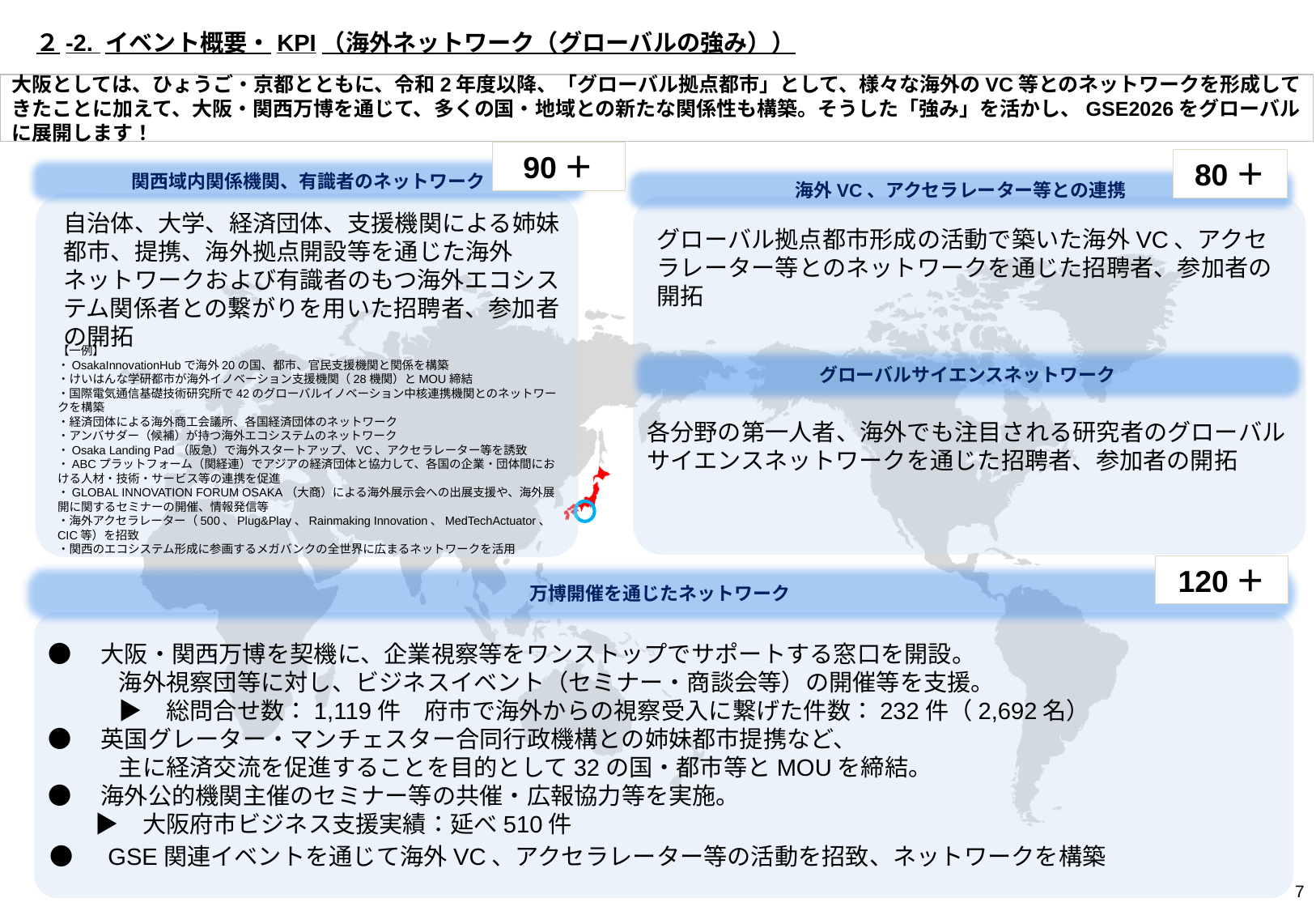

# ２-2. イベント概要・KPI（海外ネットワーク（グローバルの強み））

大阪としては、ひょうご・京都とともに、令和2年度以降、「グローバル拠点都市」として、様々な海外のVC等とのネットワークを形成してきたことに加えて、大阪・関西万博を通じて、多くの国・地域との新たな関係性も構築。そうした「強み」を活かし、GSE2026をグローバルに展開します！
90＋
80＋
関西域内関係機関、有識者のネットワーク
海外VC、アクセラレーター等との連携

自治体、大学、経済団体、支援機関による姉妹都市、提携、海外拠点開設等を通じた海外ネットワークおよび有識者のもつ海外エコシステム関係者との繋がりを用いた招聘者、参加者の開拓
グローバル拠点都市形成の活動で築いた海外VC、アクセラレーター等とのネットワークを通じた招聘者、参加者の開拓

【一例】
・OsakaInnovationHubで海外20の国、都市、官民支援機関と関係を構築
・けいはんな学研都市が海外イノベーション支援機関（28機関）とMOU締結
・国際電気通信基礎技術研究所で42のグローバルイノベーション中核連携機関とのネットワークを構築
・経済団体による海外商工会議所、各国経済団体のネットワーク
・アンバサダー（候補）が持つ海外エコシステムのネットワーク
・Osaka Landing Pad（阪急）で海外スタートアップ、VC、アクセラレーター等を誘致
・ABCプラットフォーム（関経連）でアジアの経済団体と協力して、各国の企業・団体間における人材・技術・サービス等の連携を促進
・GLOBAL INNOVATION FORUM OSAKA（大商）による海外展示会への出展支援や、海外展開に関するセミナーの開催、情報発信等
・海外アクセラレーター（500、Plug&Play、Rainmaking Innovation、MedTechActuator、CIC等）を招致
・関西のエコシステム形成に参画するメガバンクの全世界に広まるネットワークを活用
グローバルサイエンスネットワーク
各分野の第一人者、海外でも注目される研究者のグローバルサイエンスネットワークを通じた招聘者、参加者の開拓

120＋
万博開催を通じたネットワーク

●　大阪・関西万博を契機に、企業視察等をワンストップでサポートする窓口を開設。
　　　海外視察団等に対し、ビジネスイベント（セミナー・商談会等）の開催等を支援。
　　　▶　総問合せ数：1,119件　府市で海外からの視察受入に繋げた件数：232件（2,692名）
●　英国グレーター・マンチェスター合同行政機構との姉妹都市提携など、
　　　主に経済交流を促進することを目的として32の国・都市等とMOUを締結。
●　海外公的機関主催のセミナー等の共催・広報協力等を実施。
　　▶　大阪府市ビジネス支援実績：延べ510件
●　GSE関連イベントを通じて海外VC、アクセラレーター等の活動を招致、ネットワークを構築
7